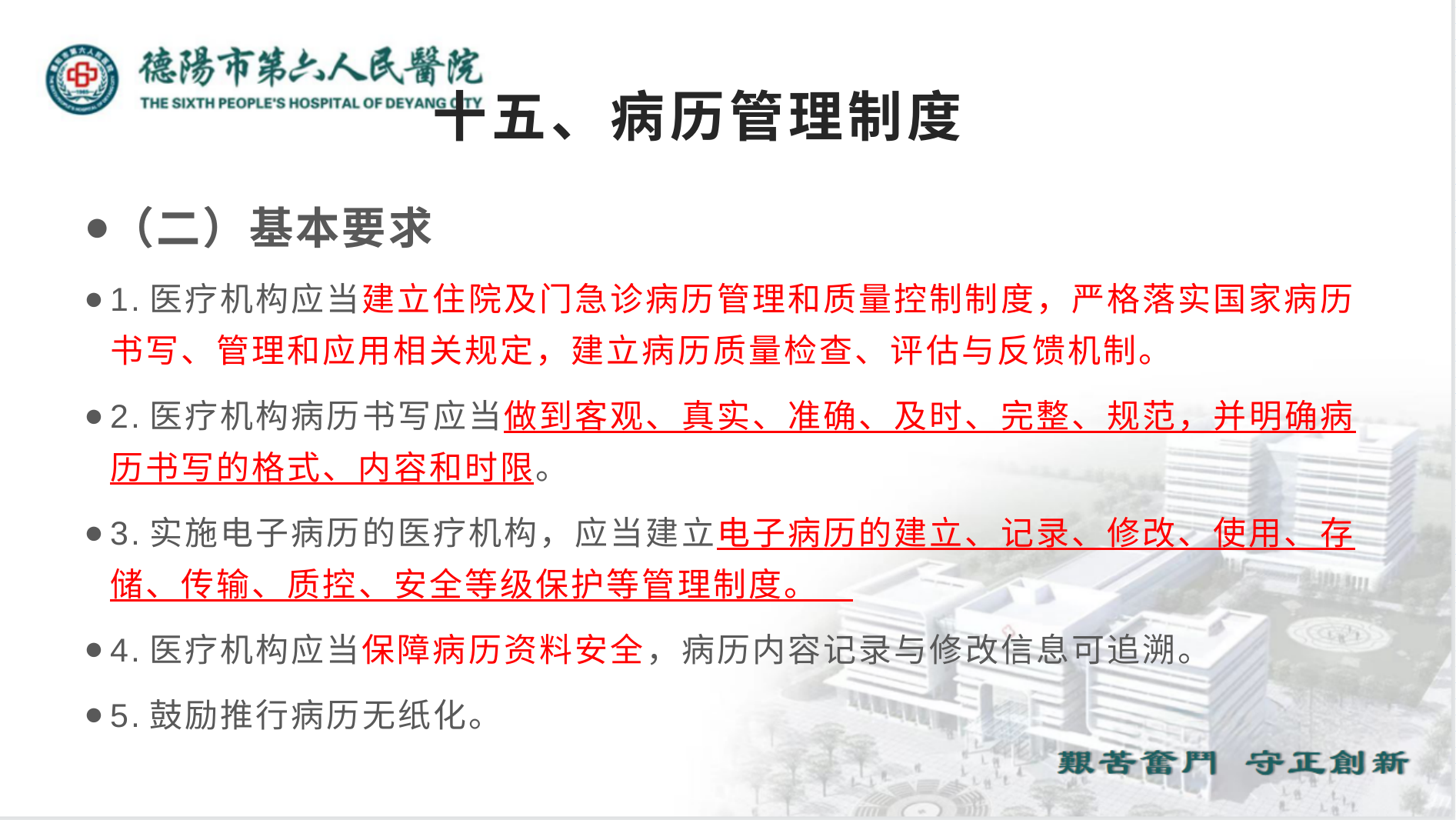

# 十五、病历管理制度
（二）基本要求
1.医疗机构应当建立住院及门急诊病历管理和质量控制制度，严格落实国家病历书写、管理和应用相关规定，建立病历质量检查、评估与反馈机制。
2.医疗机构病历书写应当做到客观、真实、准确、及时、完整、规范，并明确病历书写的格式、内容和时限。
3.实施电子病历的医疗机构，应当建立电子病历的建立、记录、修改、使用、存储、传输、质控、安全等级保护等管理制度。
4.医疗机构应当保障病历资料安全，病历内容记录与修改信息可追溯。
5.鼓励推行病历无纸化。